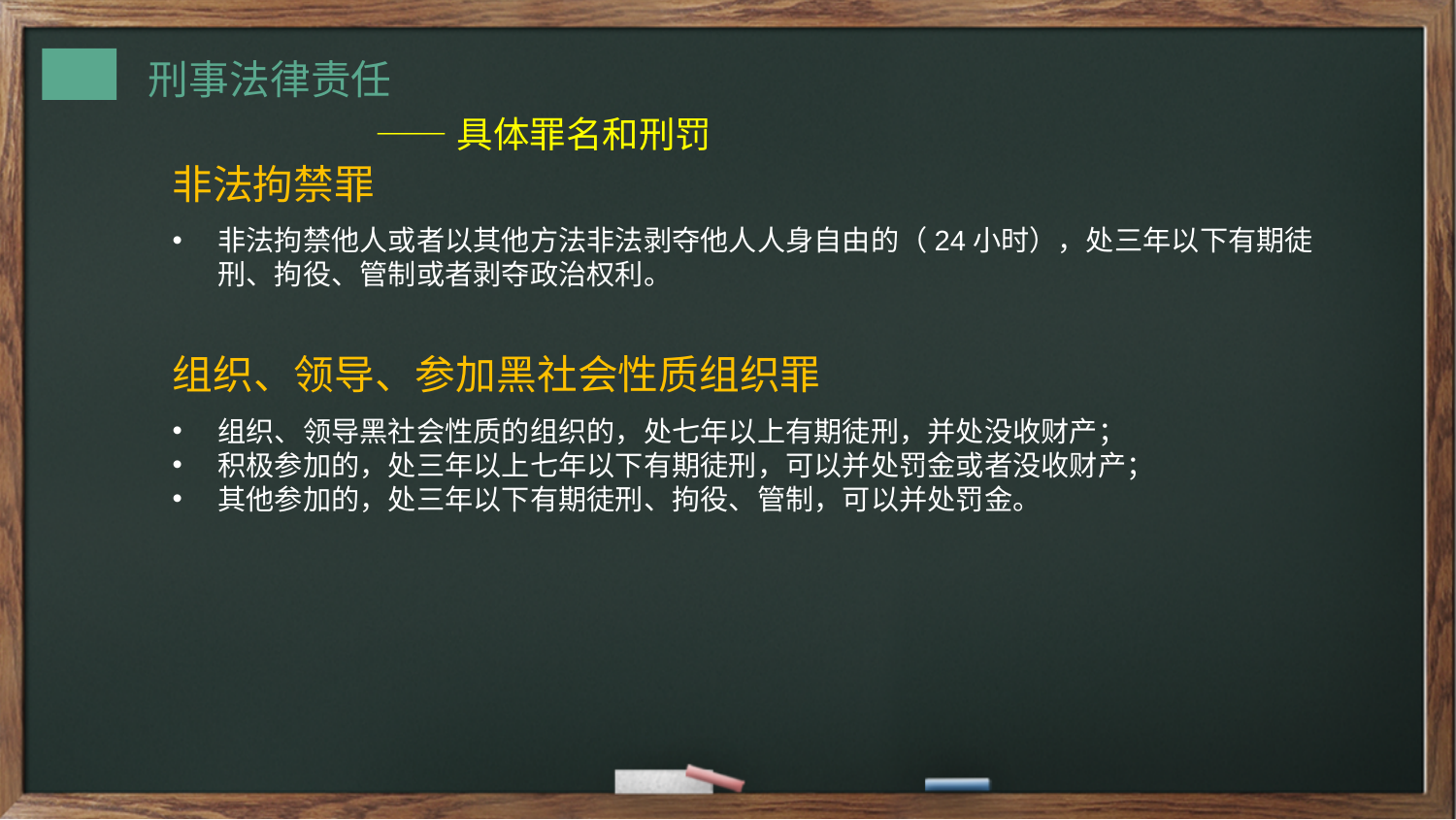

——具体罪名和刑罚
非法拘禁罪
非法拘禁他人或者以其他方法非法剥夺他人人身自由的（24小时），处三年以下有期徒刑、拘役、管制或者剥夺政治权利。
组织、领导、参加黑社会性质组织罪
组织、领导黑社会性质的组织的，处七年以上有期徒刑，并处没收财产；
积极参加的，处三年以上七年以下有期徒刑，可以并处罚金或者没收财产；
其他参加的，处三年以下有期徒刑、拘役、管制，可以并处罚金。